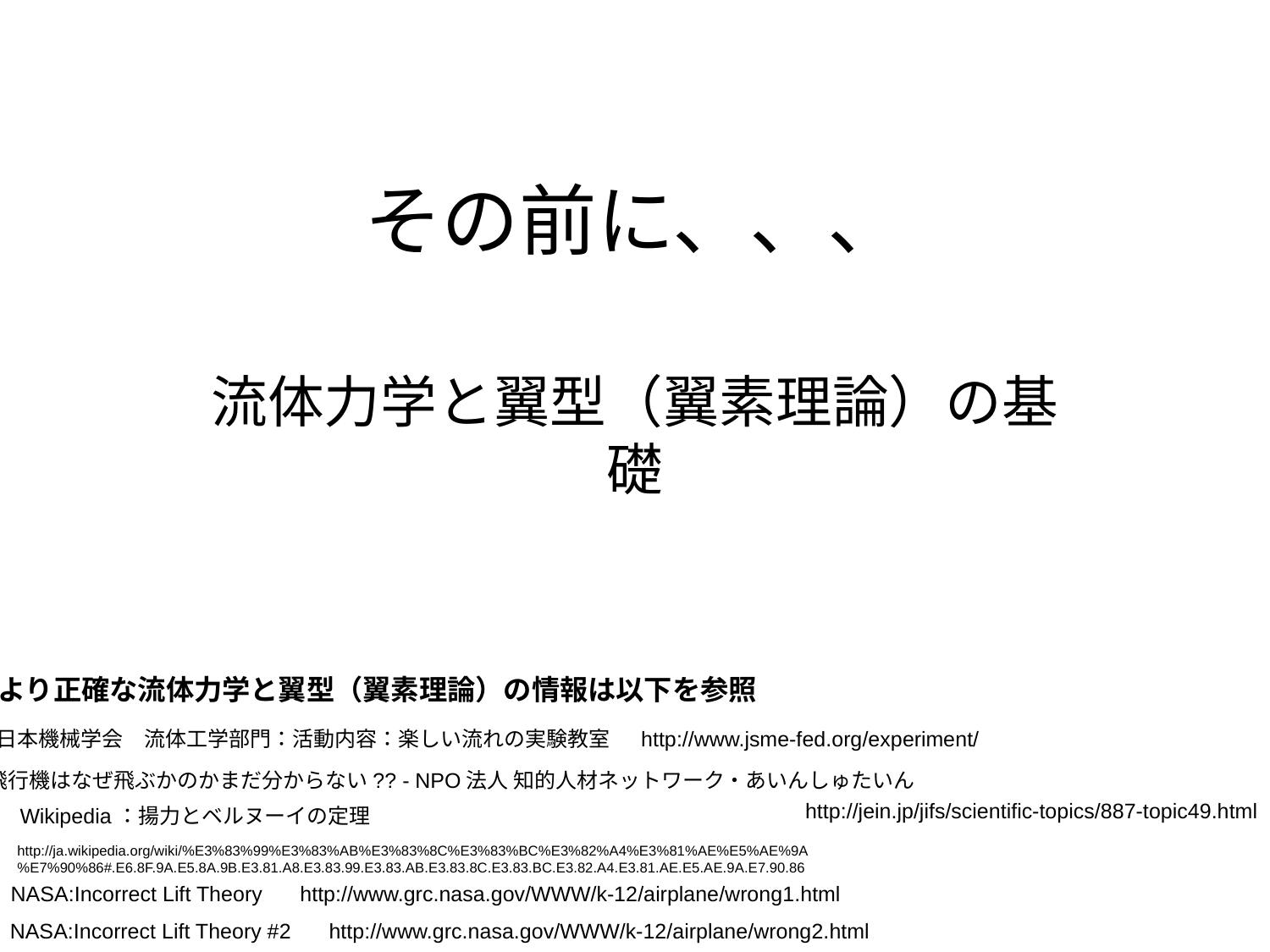

# その前に、、、
流体力学と翼型（翼素理論）の基礎
より正確な流体力学と翼型（翼素理論）の情報は以下を参照
日本機械学会　流体工学部門：活動内容：楽しい流れの実験教室 　http://www.jsme-fed.org/experiment/
飛行機はなぜ飛ぶかのかまだ分からない?? - NPO法人 知的人材ネットワーク・あいんしゅたいん
http://jein.jp/jifs/scientific-topics/887-topic49.html
Wikipedia：揚力とベルヌーイの定理
http://ja.wikipedia.org/wiki/%E3%83%99%E3%83%AB%E3%83%8C%E3%83%BC%E3%82%A4%E3%81%AE%E5%AE%9A%E7%90%86#.E6.8F.9A.E5.8A.9B.E3.81.A8.E3.83.99.E3.83.AB.E3.83.8C.E3.83.BC.E3.82.A4.E3.81.AE.E5.AE.9A.E7.90.86
NASA:Incorrect Lift Theory 　http://www.grc.nasa.gov/WWW/k-12/airplane/wrong1.html
NASA:Incorrect Lift Theory #2 　http://www.grc.nasa.gov/WWW/k-12/airplane/wrong2.html